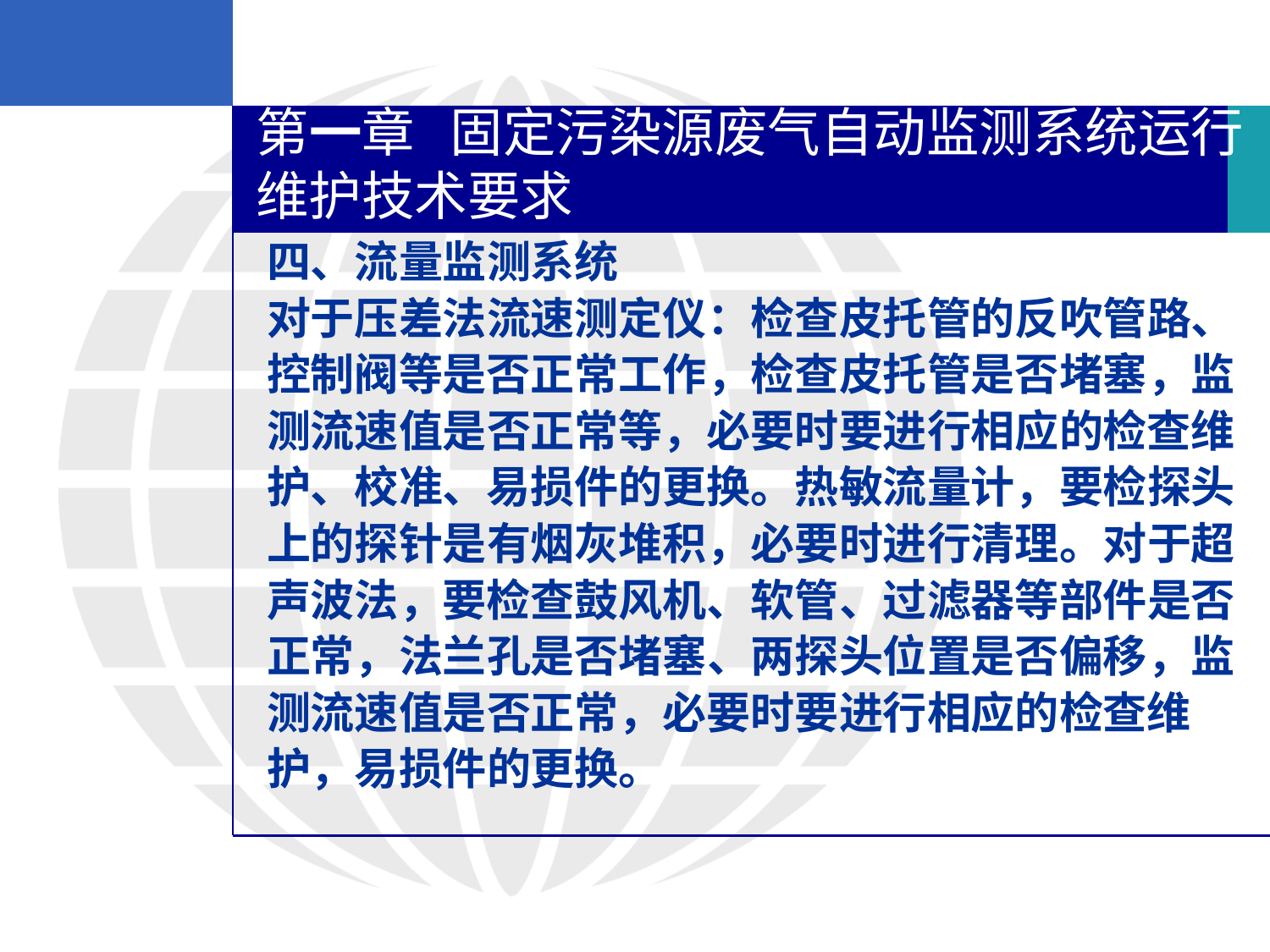

第一章   固定污染源废气自动监测系统运行维护技术要求
四、流量监测系统
对于压差法流速测定仪：检查皮托管的反吹管路、
控制阀等是否正常工作，检查皮托管是否堵塞，监
测流速值是否正常等，必要时要进行相应的检查维
护、校准、易损件的更换。热敏流量计，要检探头
上的探针是有烟灰堆积，必要时进行清理。对于超
声波法，要检查鼓风机、软管、过滤器等部件是否
正常，法兰孔是否堵塞、两探头位置是否偏移，监
测流速值是否正常，必要时要进行相应的检查维
护，易损件的更换。